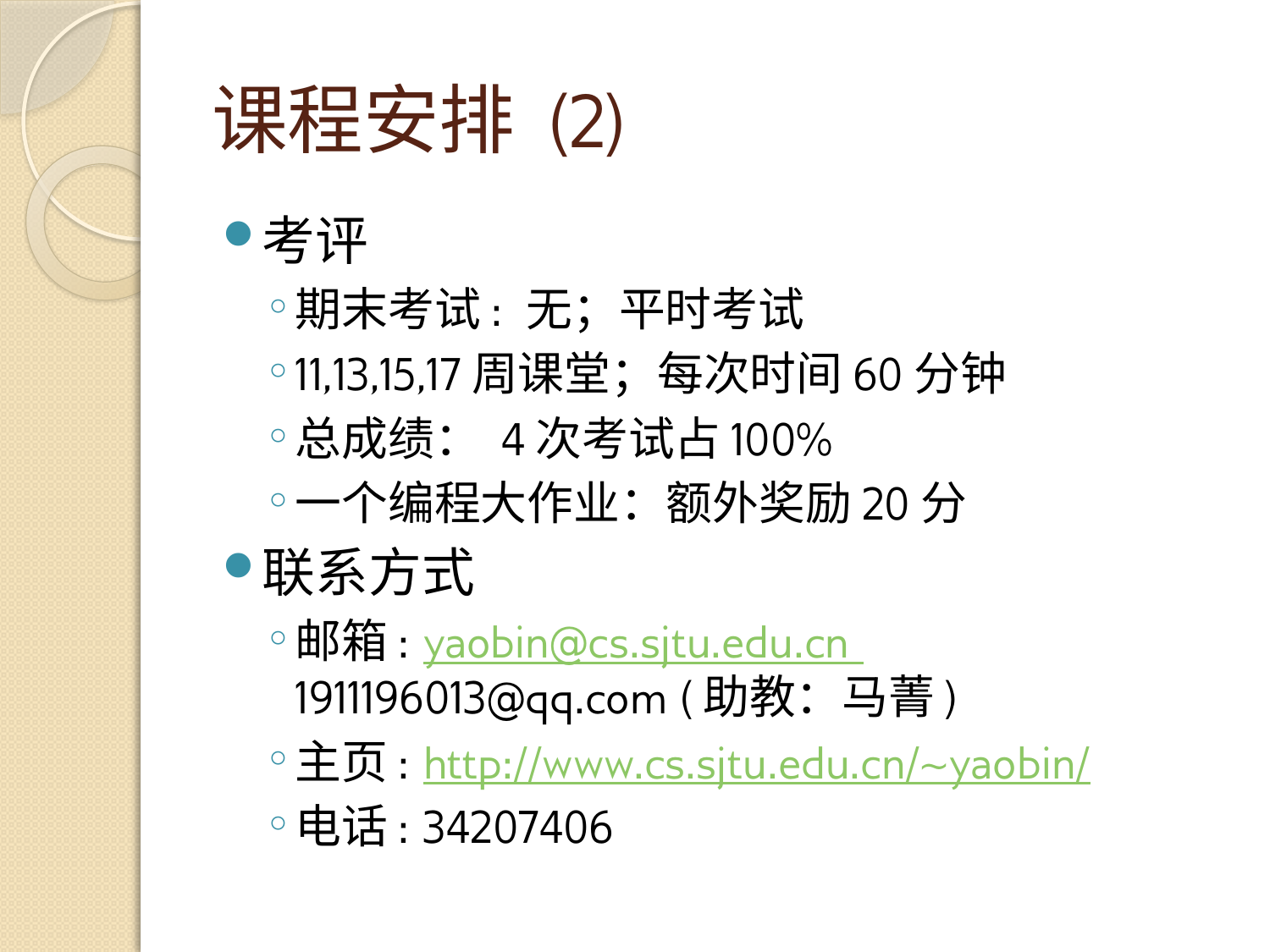

# 课程安排 (2)
考评
期末考试: 无；平时考试
11,13,15,17周课堂；每次时间60分钟
总成绩： 4次考试占100%
一个编程大作业：额外奖励20分
联系方式
邮箱: yaobin@cs.sjtu.edu.cn      		 		1911196013@qq.com (助教：马菁)
主页: http://www.cs.sjtu.edu.cn/~yaobin/
电话: 34207406